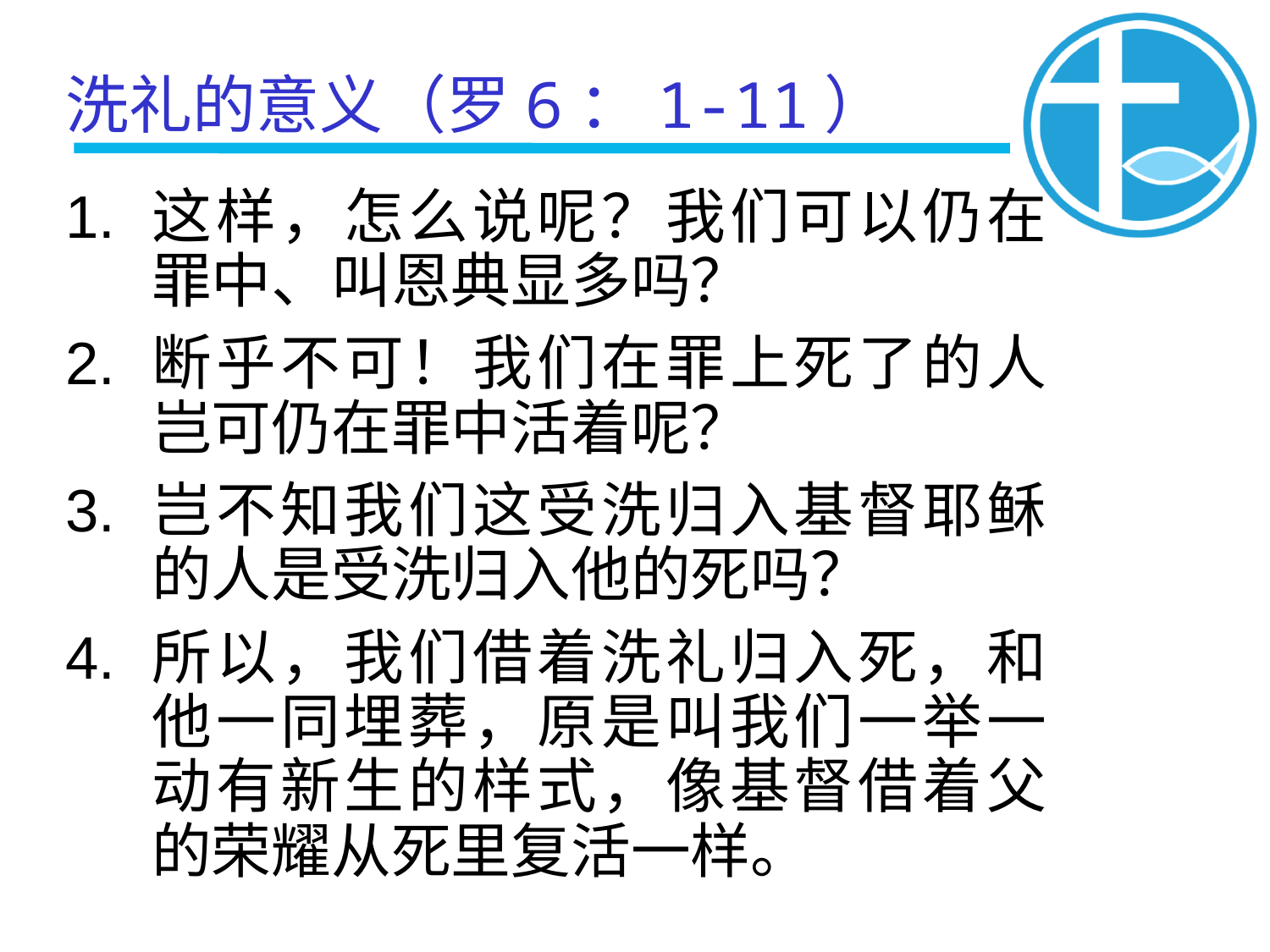

洗礼的意义（罗6：1-11）
这样，怎么说呢？我们可以仍在罪中、叫恩典显多吗？
断乎不可！我们在罪上死了的人岂可仍在罪中活着呢？
岂不知我们这受洗归入基督耶稣的人是受洗归入他的死吗？
所以，我们借着洗礼归入死，和他一同埋葬，原是叫我们一举一动有新生的样式，像基督借着父的荣耀从死里复活一样。